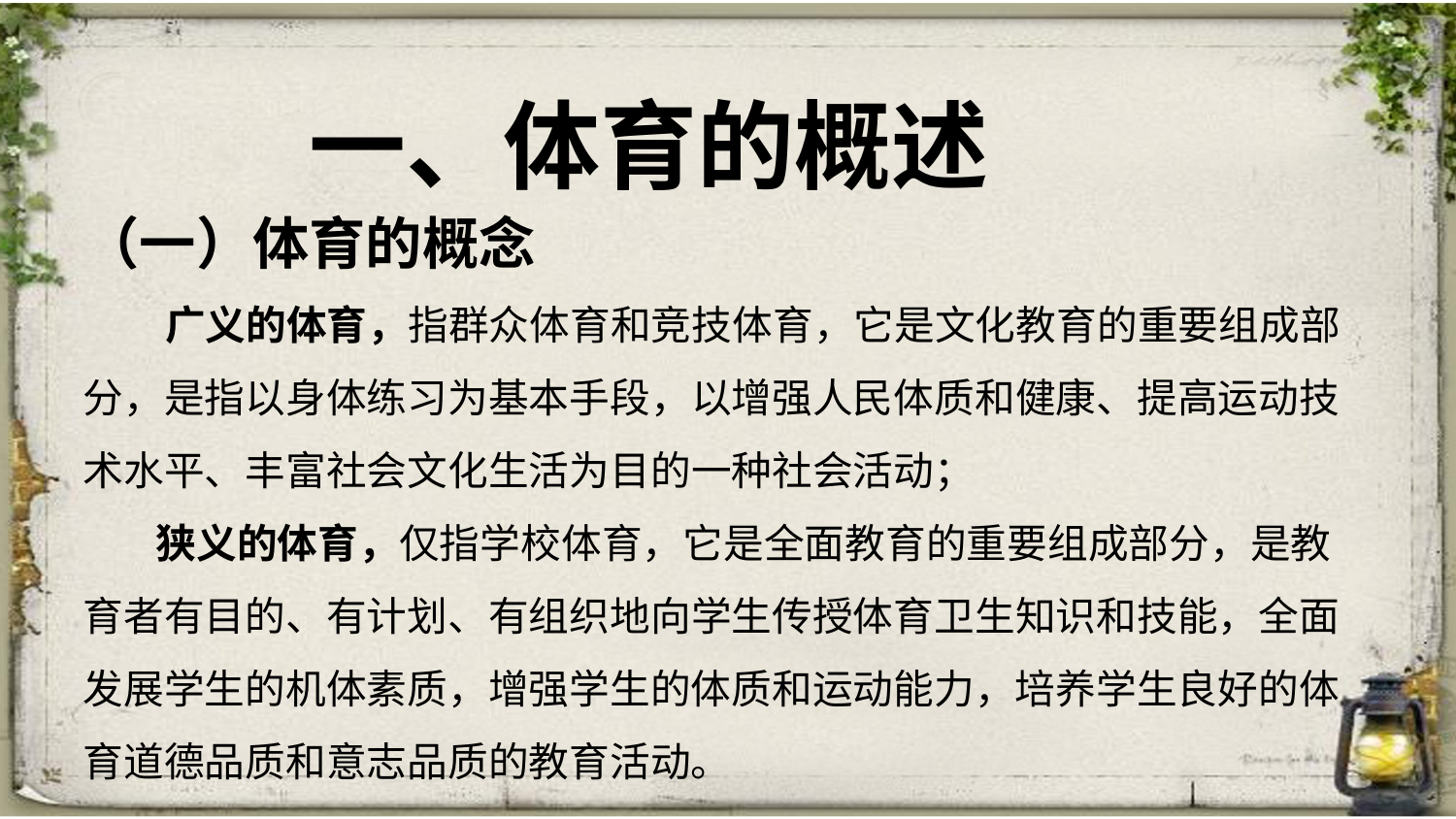

一、体育的概述
（一）体育的概念
        广义的体育，指群众体育和竞技体育，它是文化教育的重要组成部分，是指以身体练习为基本手段，以增强人民体质和健康、提高运动技术水平、丰富社会文化生活为目的一种社会活动；
       狭义的体育，仅指学校体育，它是全面教育的重要组成部分，是教育者有目的、有计划、有组织地向学生传授体育卫生知识和技能，全面发展学生的机体素质，增强学生的体质和运动能力，培养学生良好的体育道德品质和意志品质的教育活动。